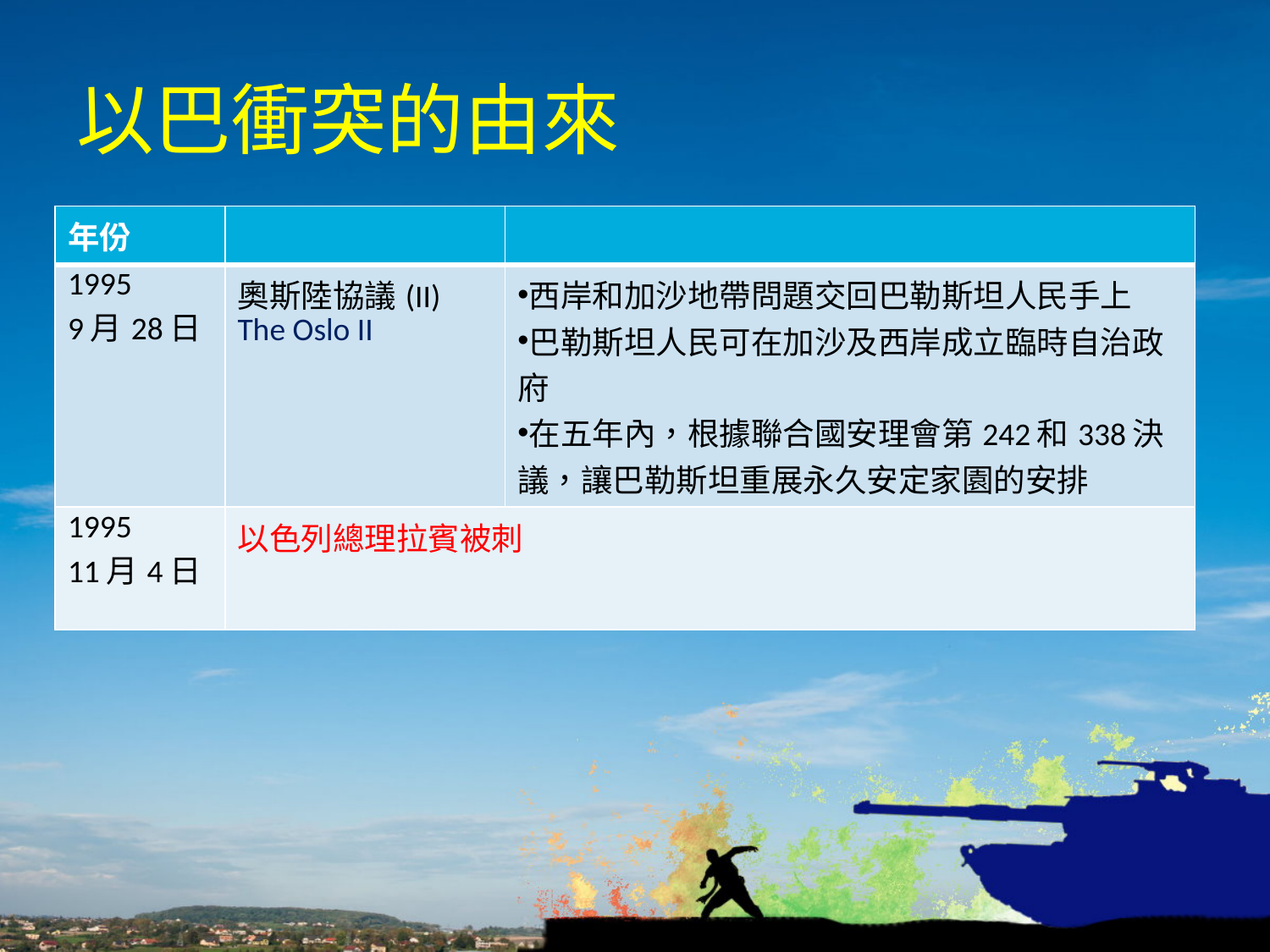

# 以巴衝突的由來
| 年份 |  |  |
| --- | --- | --- |
| 1995 9月28日 | 奧斯陸協議(II) The Oslo II | 西岸和加沙地帶問題交回巴勒斯坦人民手上 巴勒斯坦人民可在加沙及西岸成立臨時自治政府 在五年內，根據聯合國安理會第242和338決議，讓巴勒斯坦重展永久安定家園的安排 |
| 1995 11月4日 | 以色列總理拉賓被刺 |  |